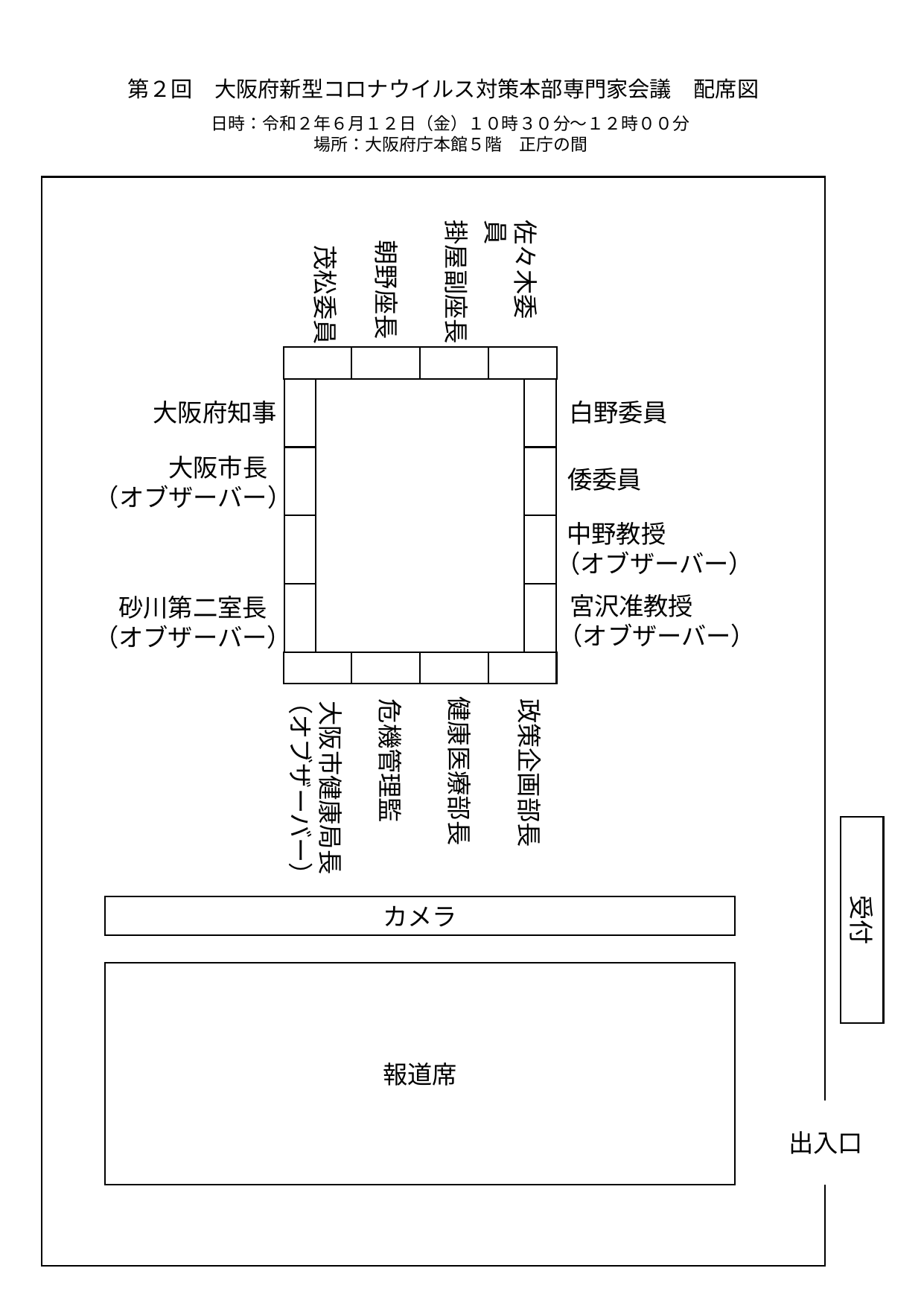

第２回　大阪府新型コロナウイルス対策本部専門家会議　配席図
日時：令和２年６月１２日（金）１０時３０分～１２時００分
場所：大阪府庁本館５階　正庁の間

掛屋副座長
佐々木委員
朝野座長
茂松委員

大阪府知事
白野委員
　　　大阪市長
（オブザーバー）
倭委員

　　  中野教授
　　（オブザーバー）
 宮沢准教授
（オブザーバー）
　　砂川第二室長
　（オブザーバー）

 大阪市健康局長
（オブザーバー）
健康医療部長
政策企画部長
危機管理監
受付
カメラ
報道席
出入口